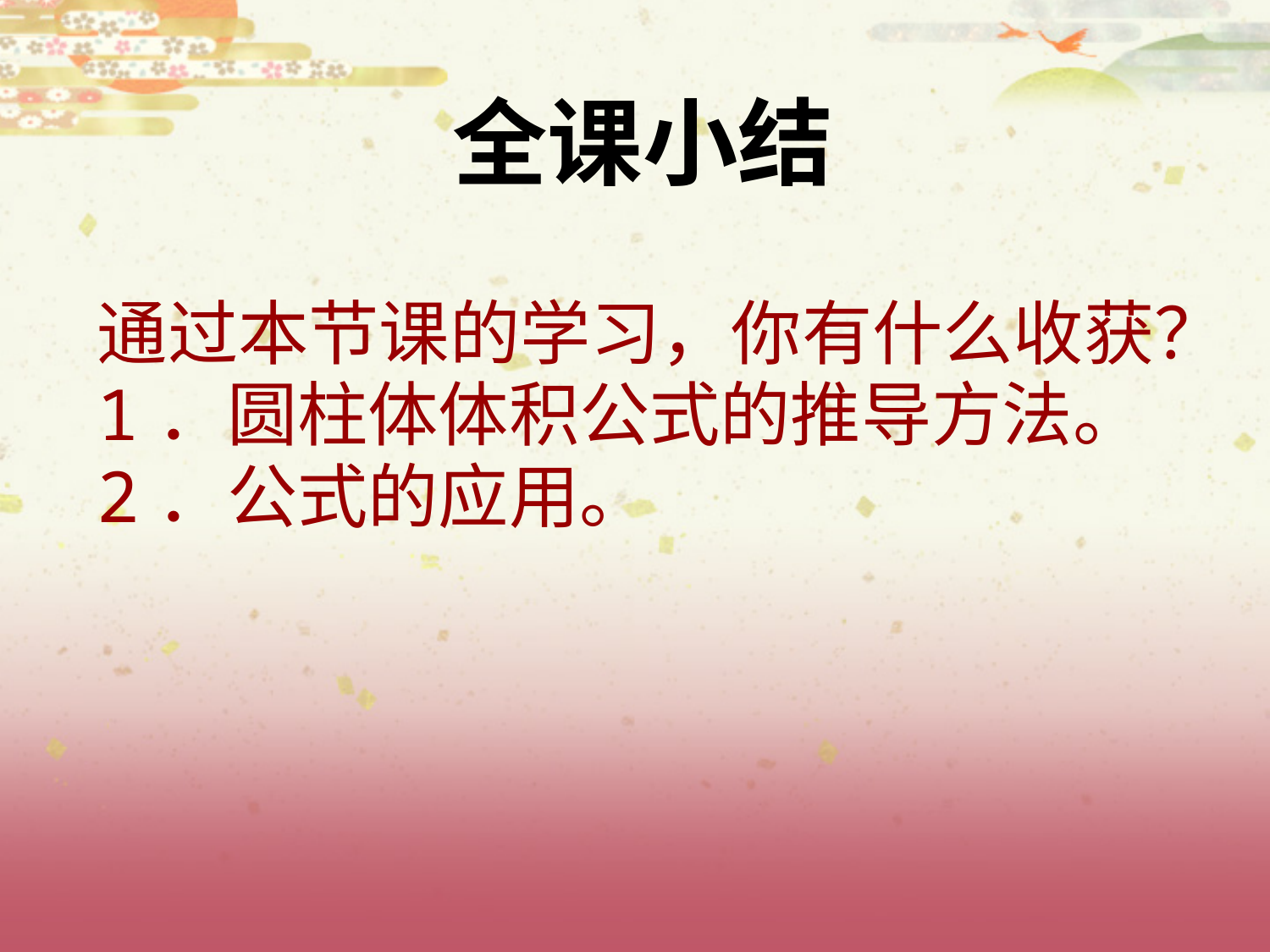

全课小结
通过本节课的学习，你有什么收获？
1．圆柱体体积公式的推导方法。
2．公式的应用。